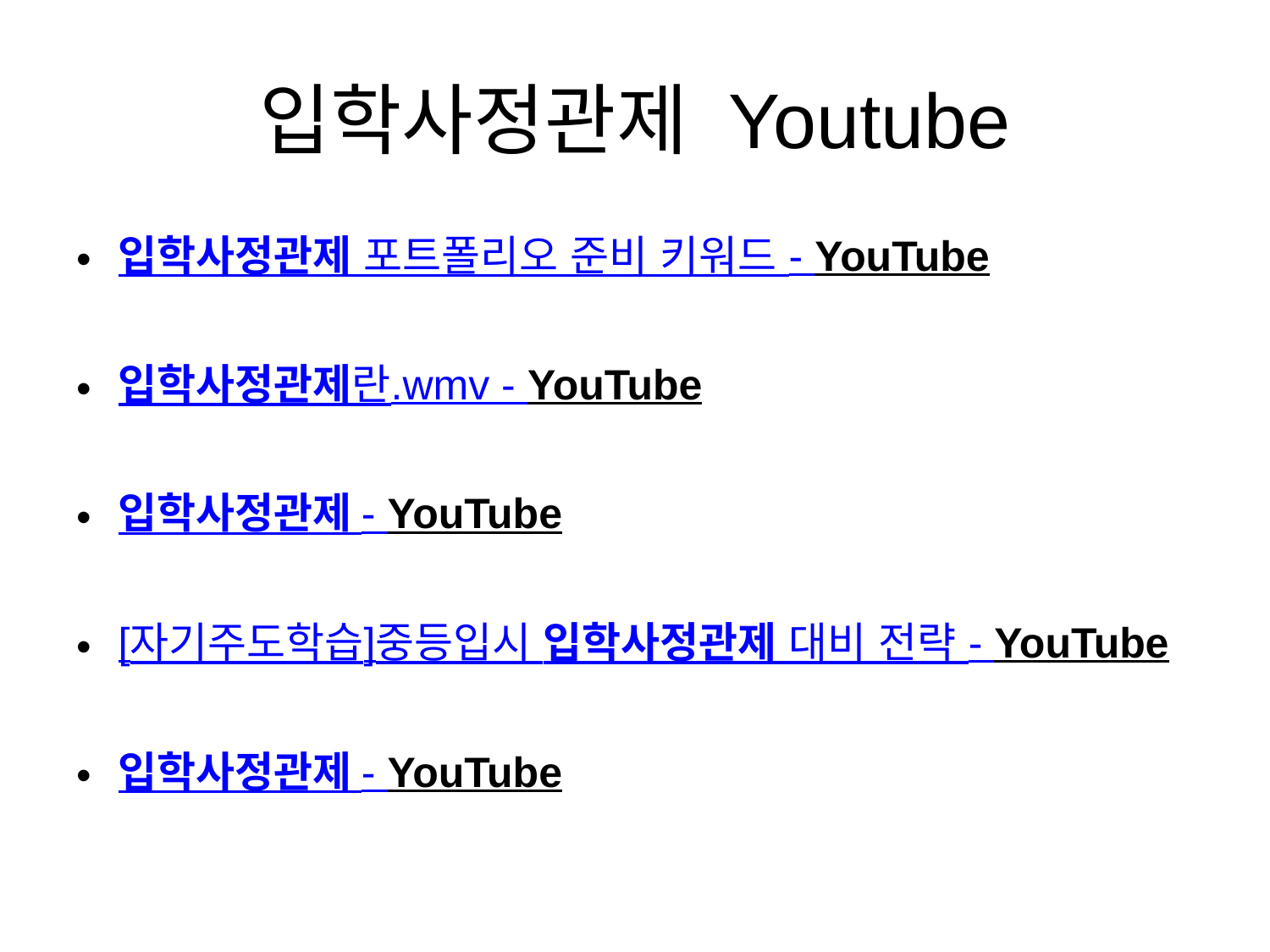

# 입학사정관제 Youtube
입학사정관제 포트폴리오 준비 키워드 - YouTube

입학사정관제란.wmv - YouTube

입학사정관제 - YouTube

[자기주도학습]중등입시 입학사정관제 대비 전략 - YouTube

입학사정관제 - YouTube